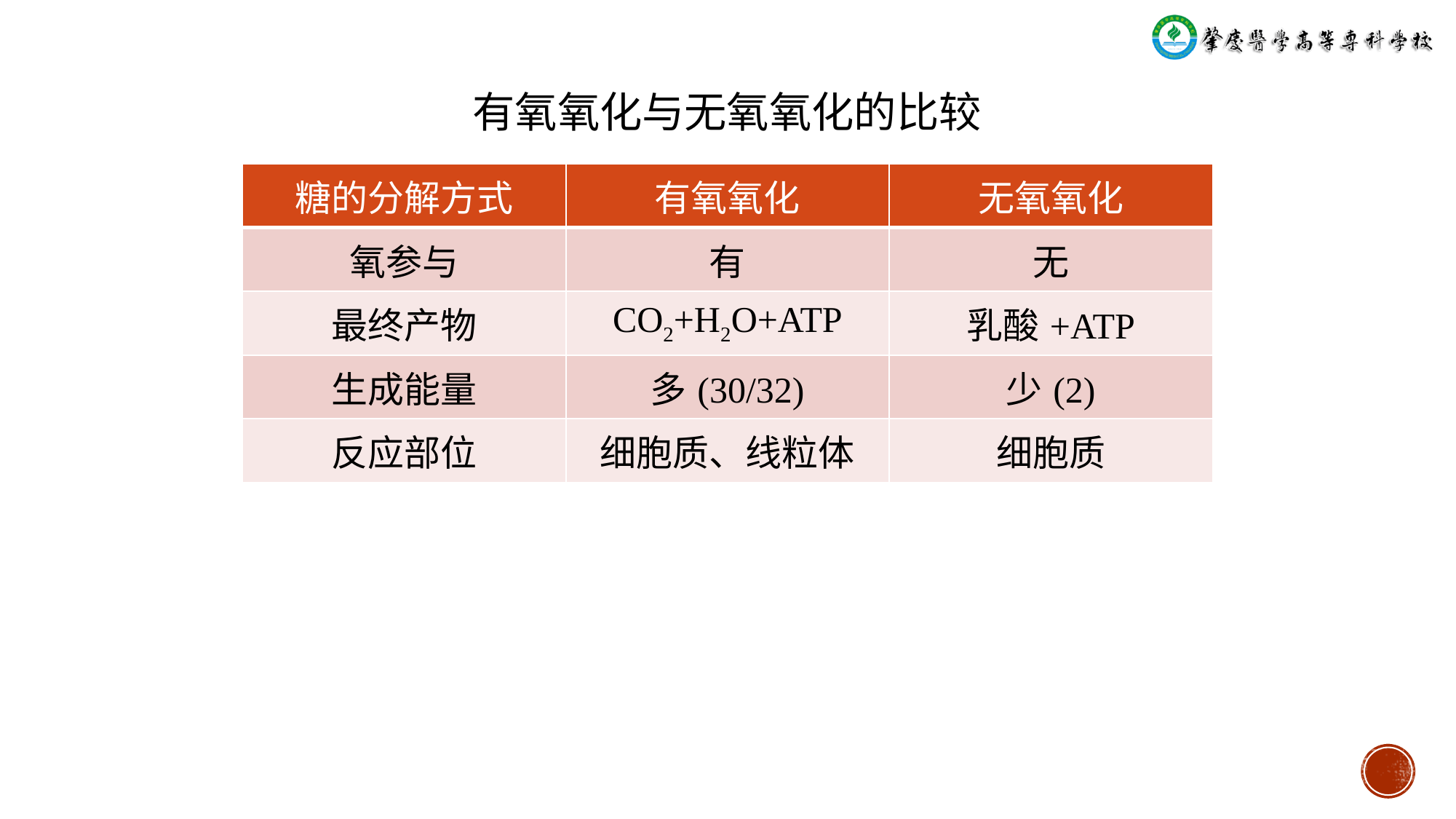

# 有氧氧化与无氧氧化的比较
| 糖的分解方式 | 有氧氧化 | 无氧氧化 |
| --- | --- | --- |
| 氧参与 | 有 | 无 |
| 最终产物 | CO2+H2O+ATP | 乳酸+ATP |
| 生成能量 | 多(30/32) | 少(2) |
| 反应部位 | 细胞质、线粒体 | 细胞质 |